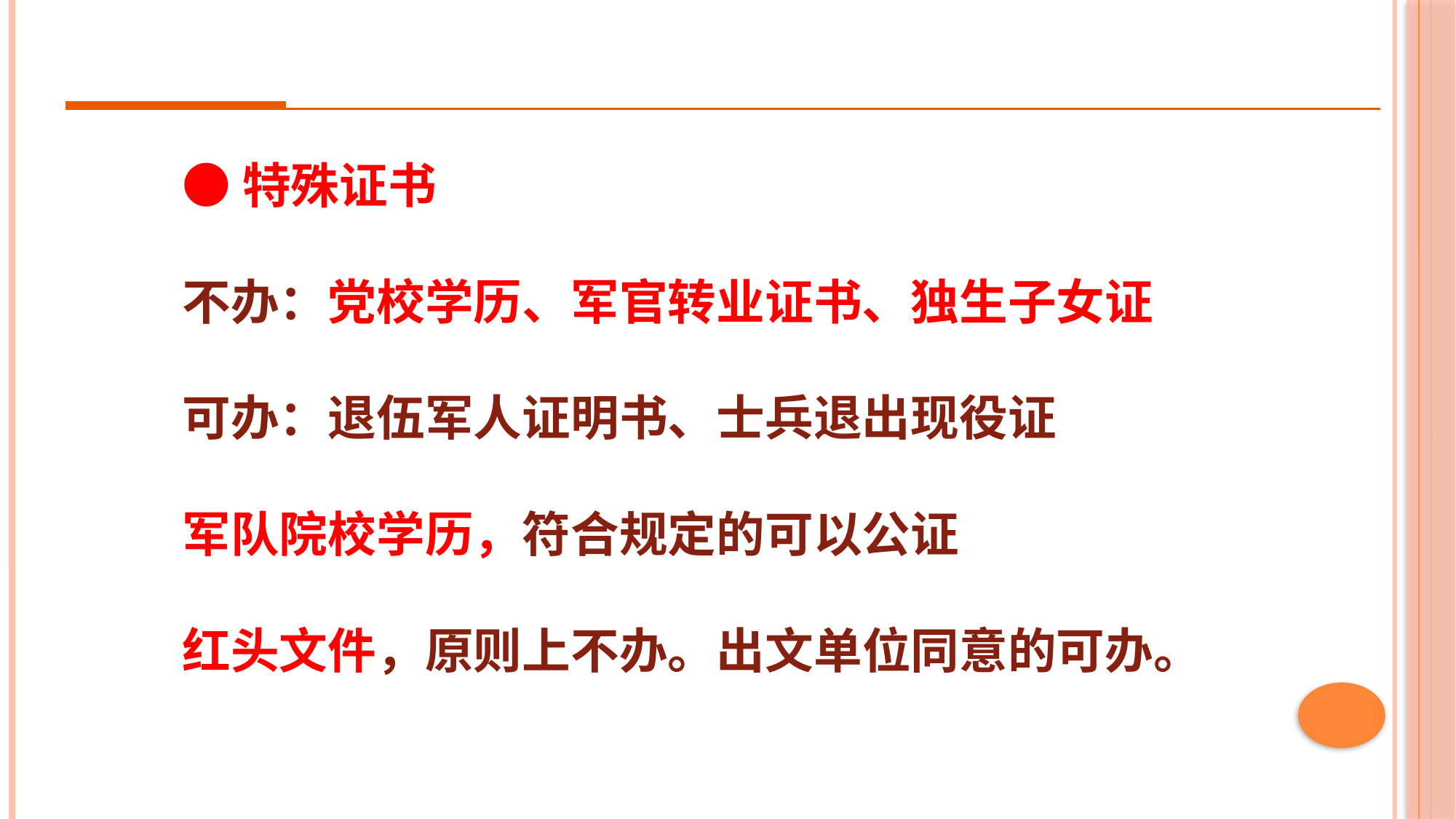

●特殊证书

不办：党校学历、军官转业证书、独生子女证

可办：退伍军人证明书、士兵退出现役证

军队院校学历，符合规定的可以公证

红头文件，原则上不办。出文单位同意的可办。